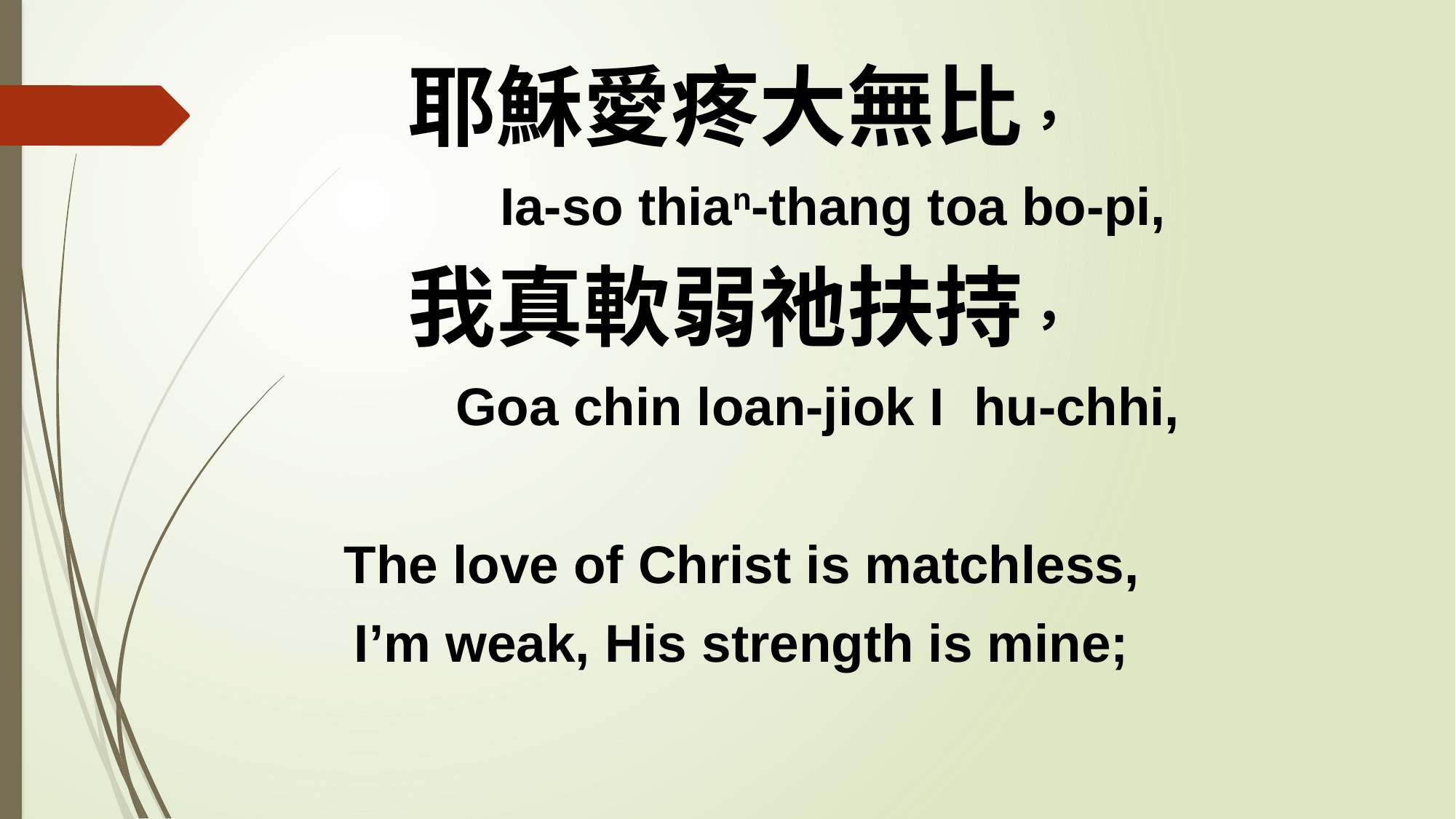

耶穌愛疼大無比，
                     Ia-so thian-thang toa bo-pi,
我真軟弱祂扶持，
                  Goa chin loan-jiok I  hu-chhi,

The love of Christ is matchless,
I’m weak, His strength is mine;